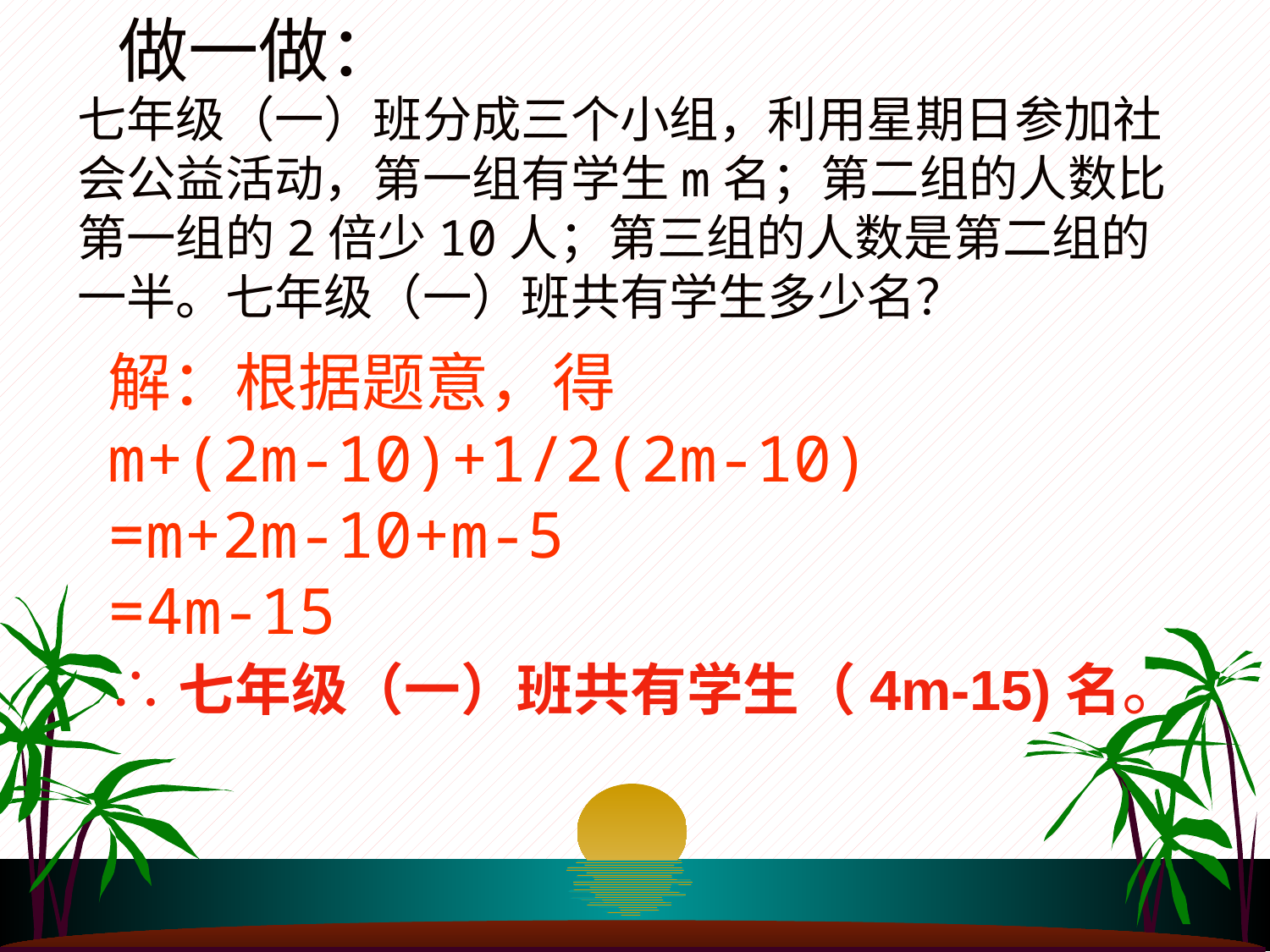

做一做：
七年级（一）班分成三个小组，利用星期日参加社会公益活动，第一组有学生m名；第二组的人数比第一组的2倍少10人；第三组的人数是第二组的一半。七年级（一）班共有学生多少名？
解：根据题意，得
m+(2m-10)+1/2(2m-10)
=m+2m-10+m-5
=4m-15
∴七年级（一）班共有学生（4m-15)名。